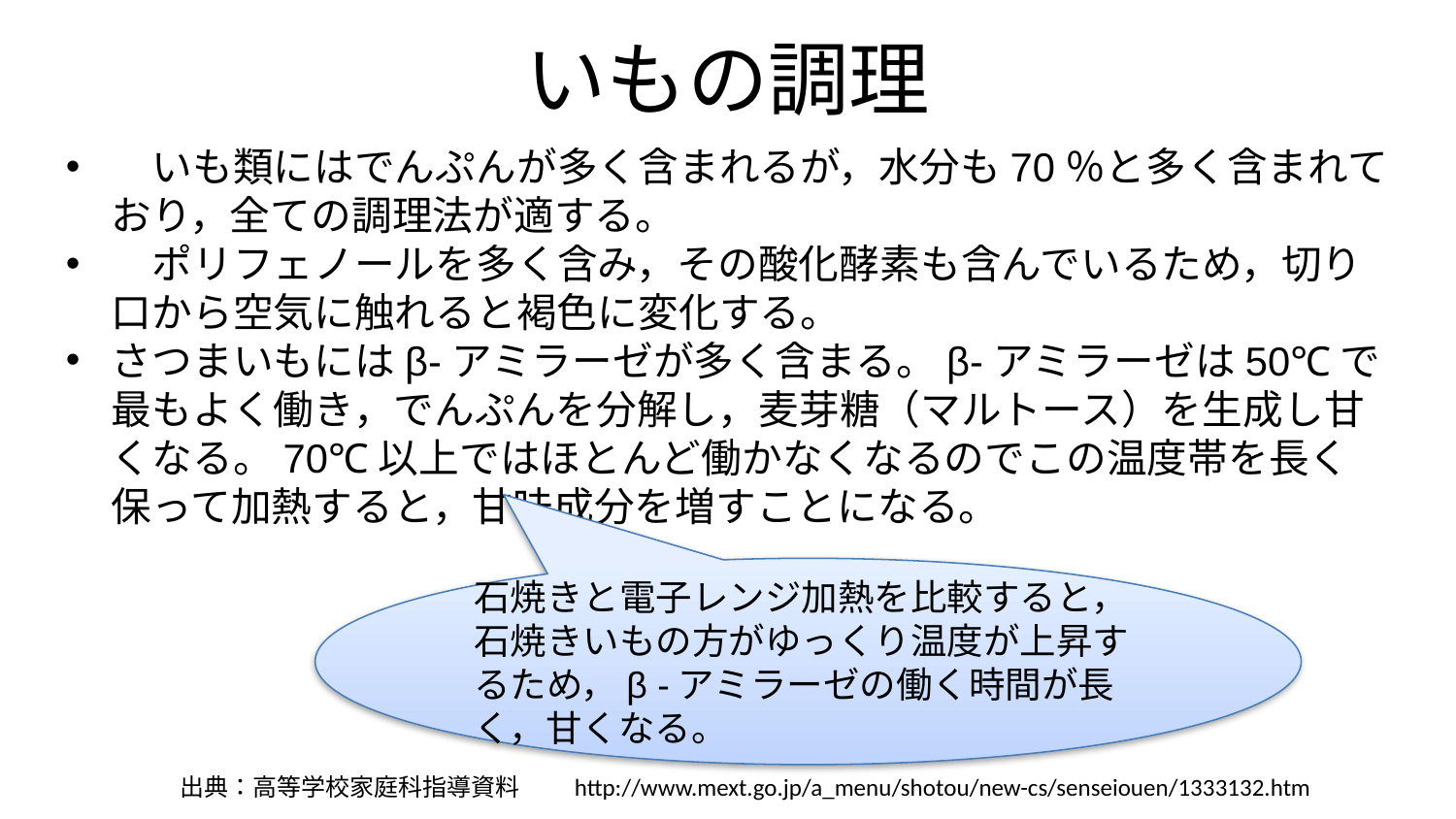

# いもの調理
　いも類にはでんぷんが多く含まれるが，水分も70％と多く含まれており，全ての調理法が適する。
　ポリフェノールを多く含み，その酸化酵素も含んでいるため，切り口から空気に触れると褐色に変化する。
さつまいもにはβ-アミラーゼが多く含まる。β-アミラーゼは50℃で最もよく働き，でんぷんを分解し，麦芽糖（マルトース）を生成し甘くなる。70℃以上ではほとんど働かなくなるのでこの温度帯を長く保って加熱すると，甘味成分を増すことになる。
石焼きと電子レンジ加熱を比較すると，石焼きいもの方がゆっくり温度が上昇するため，β -アミラーゼの働く時間が長く，甘くなる。
出典：高等学校家庭科指導資料　　http://www.mext.go.jp/a_menu/shotou/new-cs/senseiouen/1333132.htm